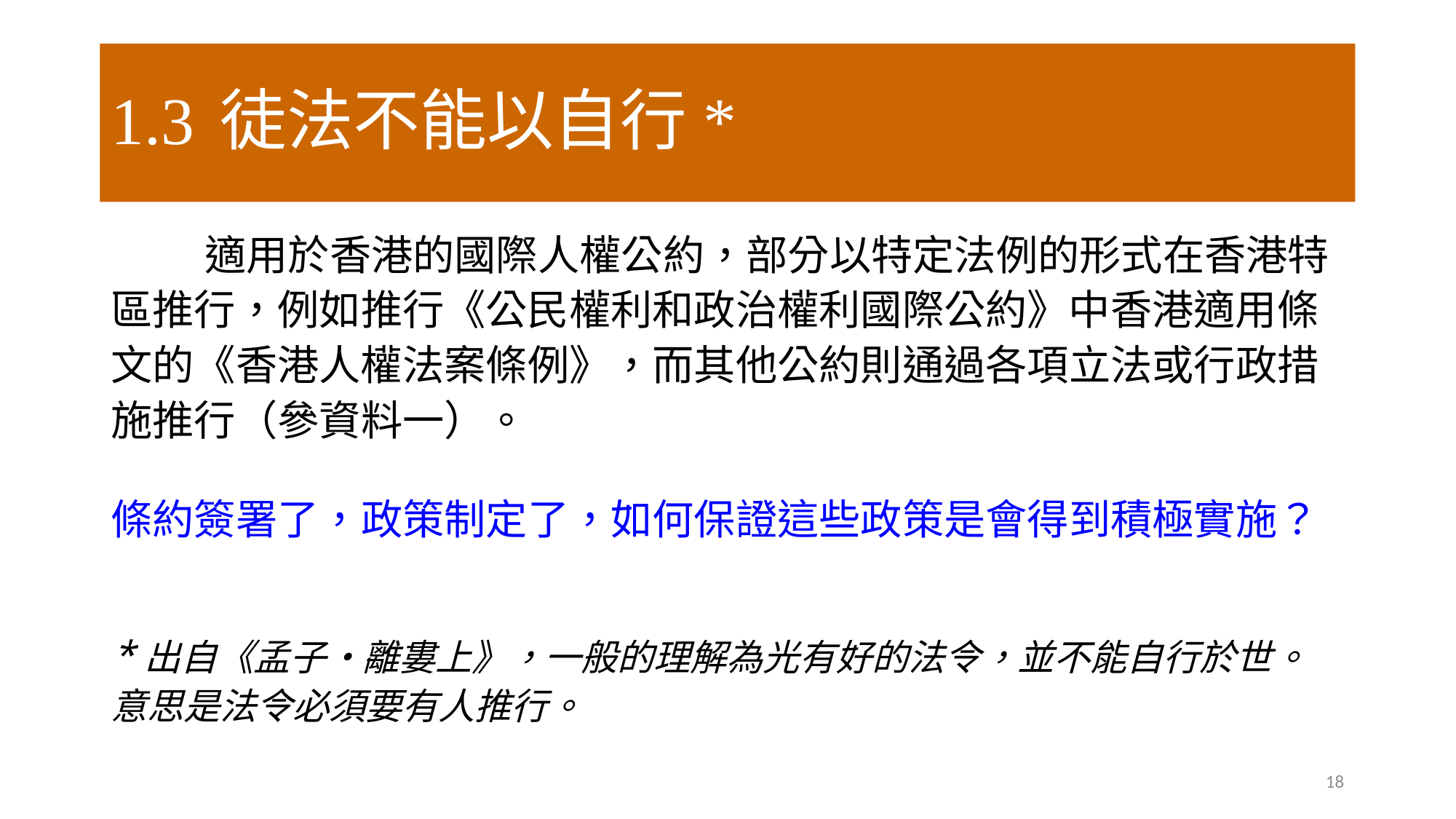

# 1.2	三個重點
1.3	徒法不能以自行*
	適用於香港的國際人權公約，部分以特定法例的形式在香港特區推行，例如推行《公民權利和政治權利國際公約》中香港適用條文的《香港人權法案條例》，而其他公約則通過各項立法或行政措施推行（參資料一）。

條約簽署了，政策制定了，如何保證這些政策是會得到積極實施？

*出自《孟子•離婁上》，一般的理解為光有好的法令，並不能自行於世。意思是法令必須要有人推行。
18